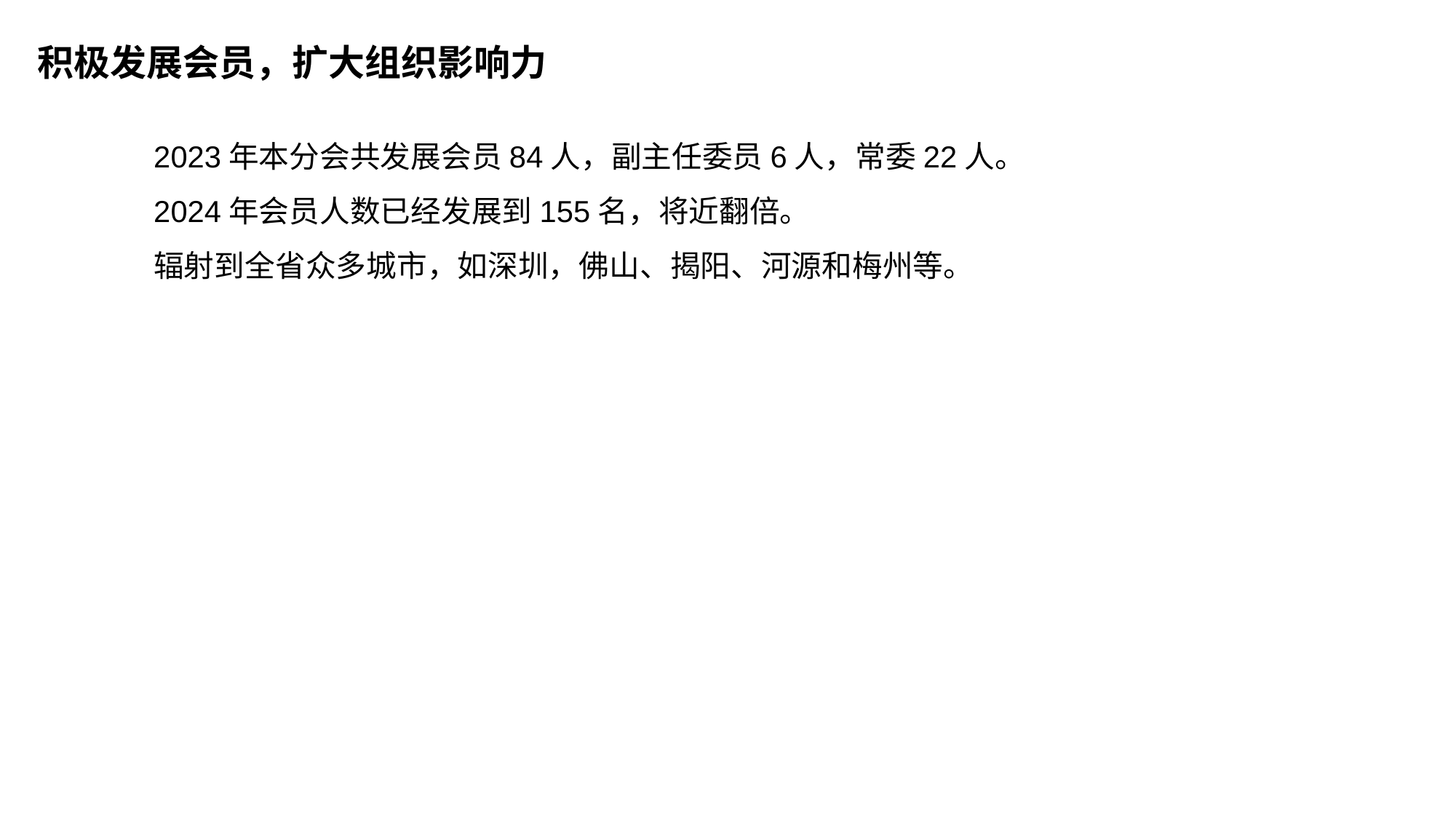

积极发展会员，扩大组织影响力
2023年本分会共发展会员84人，副主任委员6人，常委22人。
2024年会员人数已经发展到155名，将近翻倍。
辐射到全省众多城市，如深圳，佛山、揭阳、河源和梅州等。